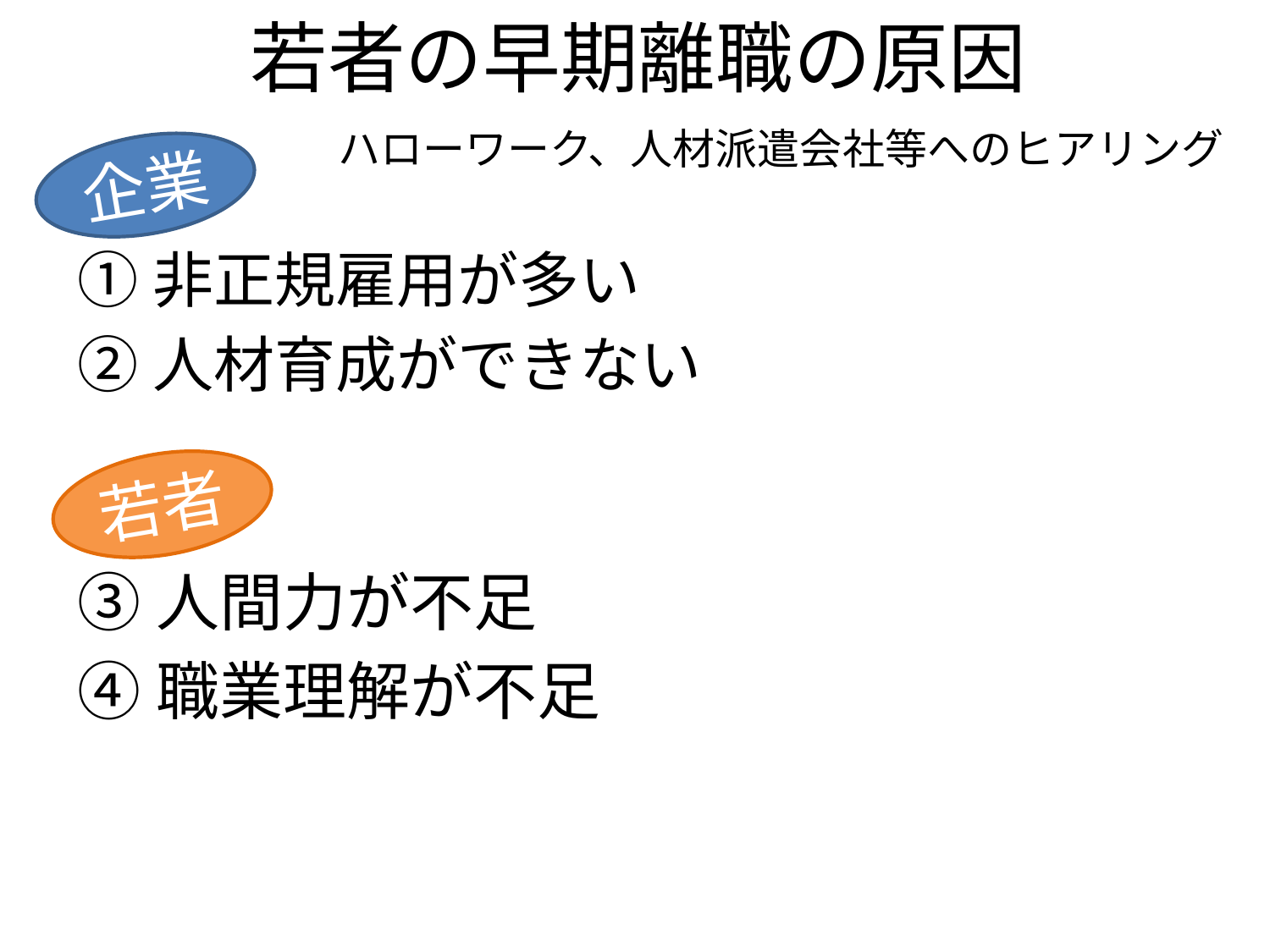

# 若者の早期離職の原因
ハローワーク、人材派遣会社等へのヒアリング
企業
①非正規雇用が多い
②人材育成ができない
若者
③人間力が不足
④職業理解が不足